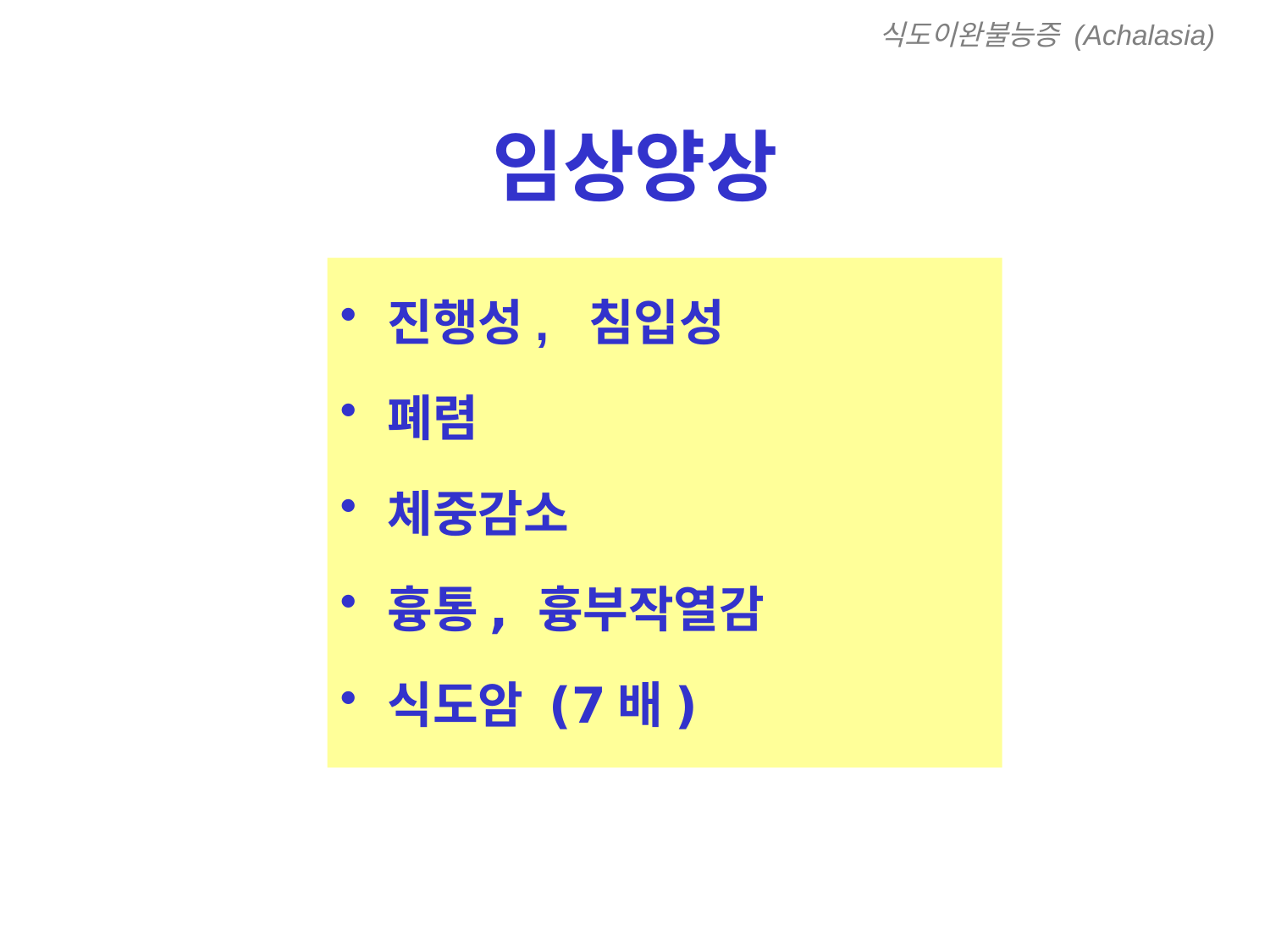

식도이완불능증 (Achalasia)
# 임상양상
진행성,  침입성
폐렴
체중감소
흉통, 흉부작열감
식도암 (7배)